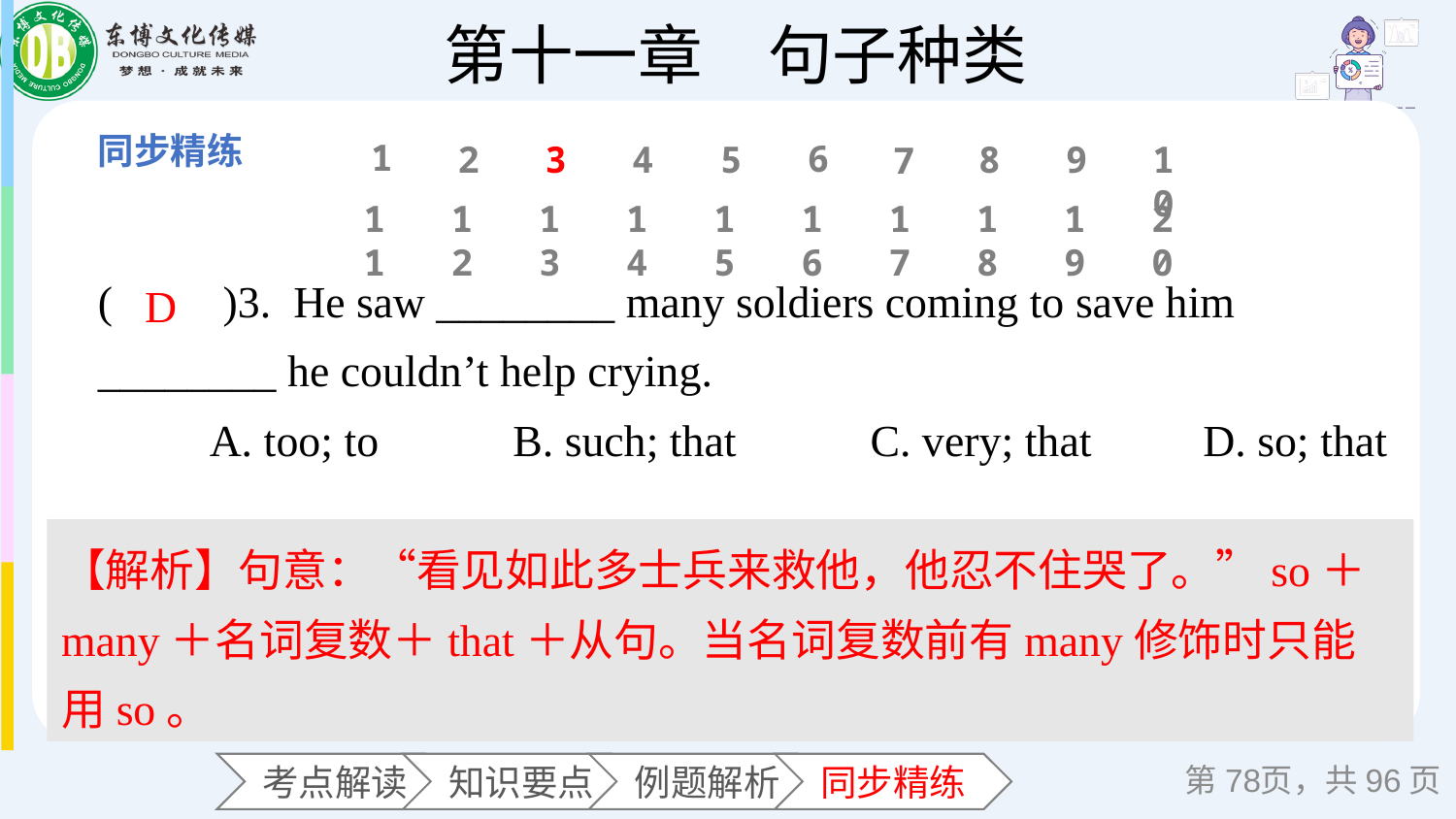

1
6
2
3
4
5
8
9
10
7
11
12
13
14
15
16
17
18
19
20
(　　)3.  He saw ________ many soldiers coming to save him ________ he couldn’t help crying.
          A. too; to            B. such; that            C. very; that          D. so; that
D
【解析】句意：“看见如此多士兵来救他，他忍不住哭了。”so＋many＋名词复数＋that＋从句。当名词复数前有many修饰时只能用so。
第78页，共96页